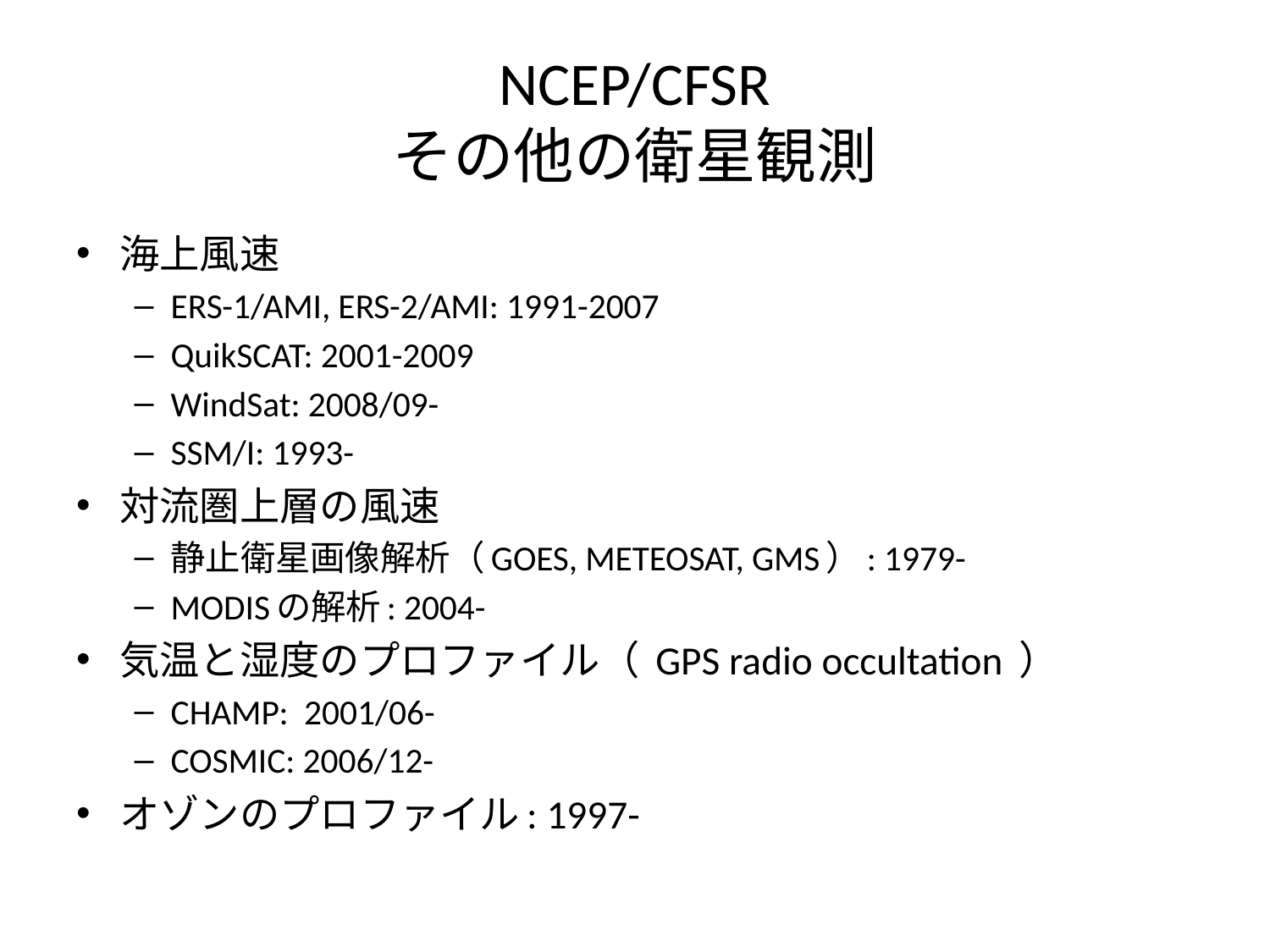

# NCEP/CFSR その他の衛星観測
海上風速
ERS-1/AMI, ERS-2/AMI: 1991-2007
QuikSCAT: 2001-2009
WindSat: 2008/09-
SSM/I: 1993-
対流圏上層の風速
静止衛星画像解析（GOES, METEOSAT, GMS）: 1979-
MODISの解析: 2004-
気温と湿度のプロファイル（ GPS radio occultation ）
CHAMP:  2001/06-
COSMIC: 2006/12-
オゾンのプロファイル: 1997-